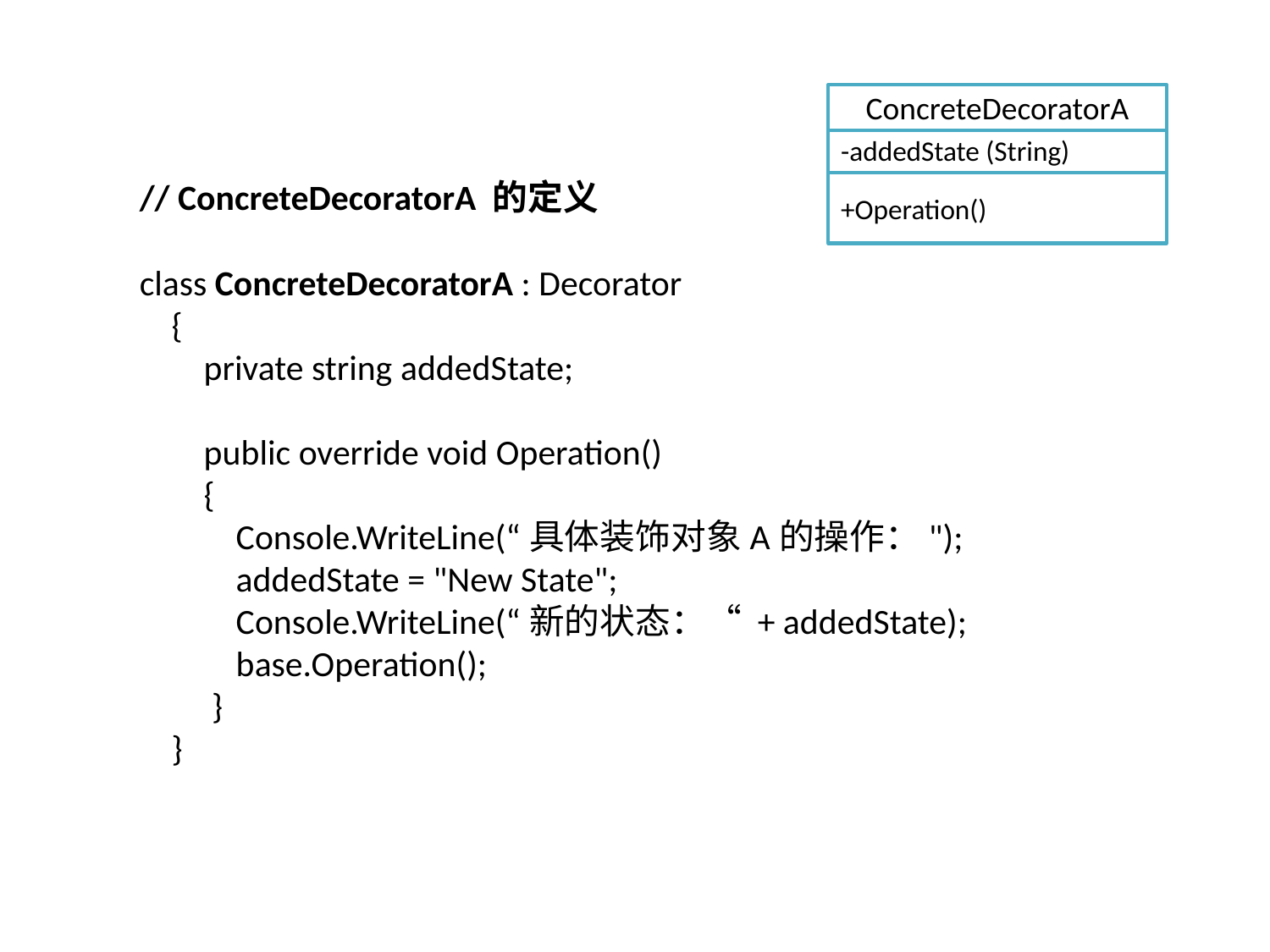

ConcreteDecoratorA
-addedState (String)
+Operation()
// ConcreteDecoratorA 的定义

class ConcreteDecoratorA : Decorator
    {
        private string addedState;

        public override void Operation()
        {
            Console.WriteLine(“具体装饰对象A的操作：");
            addedState = "New State";
            Console.WriteLine(“新的状态：“ + addedState);
            base.Operation();
         }
    }